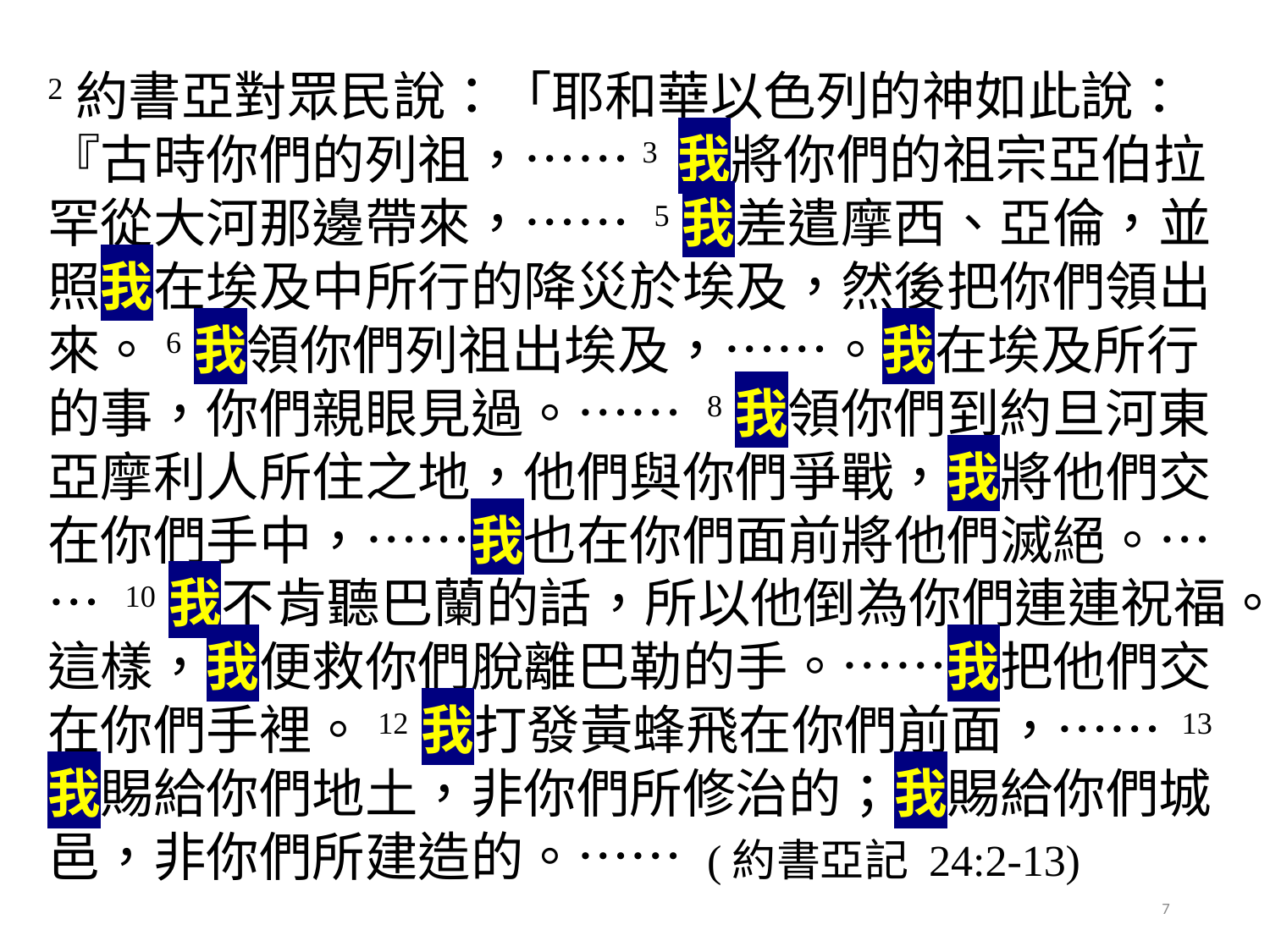

2約書亞對眾民說：「耶和華以色列的神如此說：『古時你們的列祖，……3 我將你們的祖宗亞伯拉罕從大河那邊帶來，…… 5我差遣摩西、亞倫，並照我在埃及中所行的降災於埃及，然後把你們領出來。6我領你們列祖出埃及，……。我在埃及所行的事，你們親眼見過。…… 8我領你們到約旦河東亞摩利人所住之地，他們與你們爭戰，我將他們交在你們手中，……我也在你們面前將他們滅絕。…… 10我不肯聽巴蘭的話，所以他倒為你們連連祝福。這樣，我便救你們脫離巴勒的手。……我把他們交在你們手裡。12我打發黃蜂飛在你們前面，…… 13我賜給你們地土，非你們所修治的；我賜給你們城邑，非你們所建造的。…… (約書亞記 24:2-13)
7